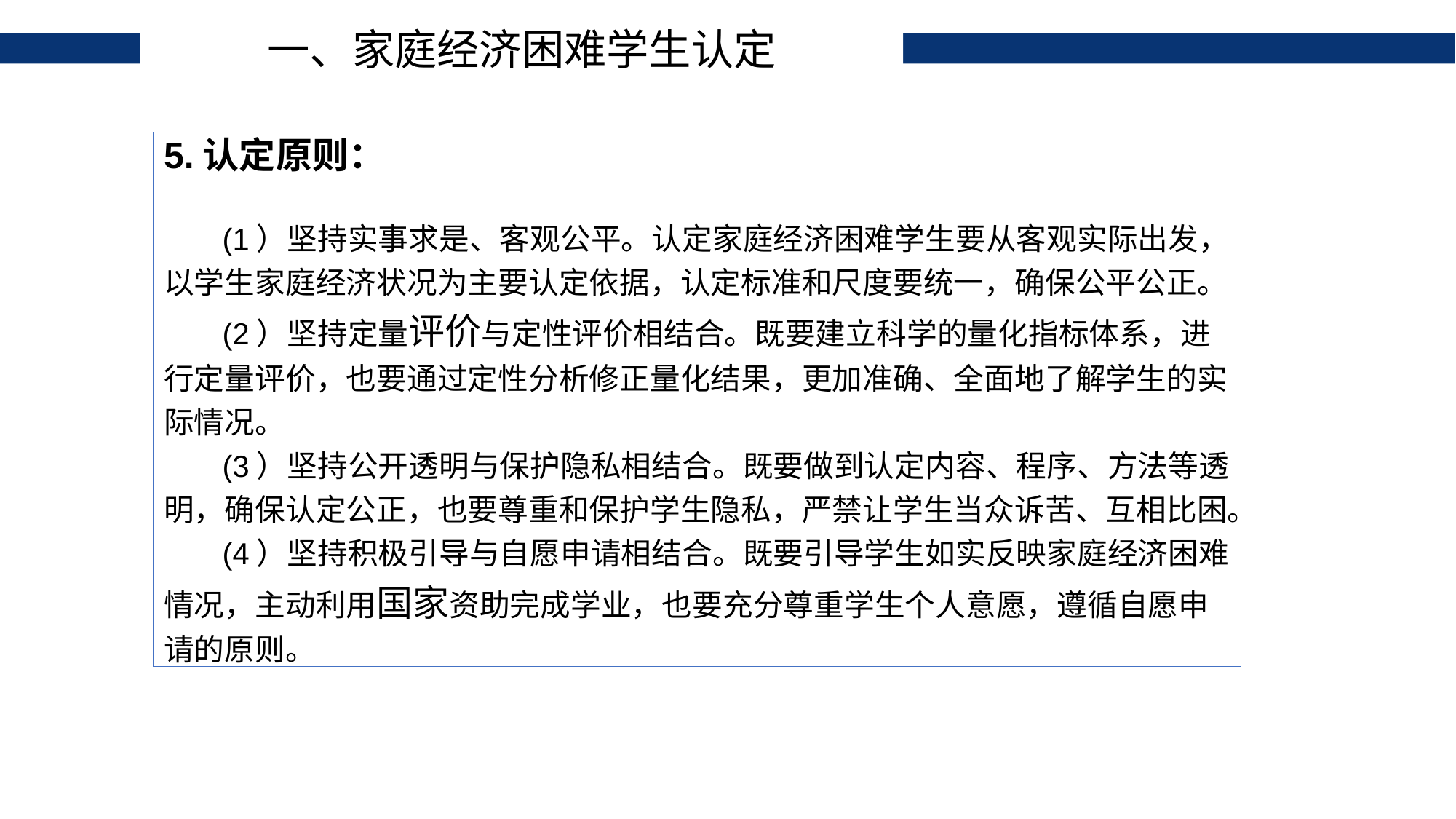

一、家庭经济困难学生认定
5.认定原则：

       (1）坚持实事求是、客观公平。认定家庭经济困难学生要从客观实际出发，以学生家庭经济状况为主要认定依据，认定标准和尺度要统一，确保公平公正。
       (2）坚持定量评价与定性评价相结合。既要建立科学的量化指标体系，进行定量评价，也要通过定性分析修正量化结果，更加准确、全面地了解学生的实际情况。
       (3）坚持公开透明与保护隐私相结合。既要做到认定内容、程序、方法等透明，确保认定公正，也要尊重和保护学生隐私，严禁让学生当众诉苦、互相比困。
       (4）坚持积极引导与自愿申请相结合。既要引导学生如实反映家庭经济困难情况，主动利用国家资助完成学业，也要充分尊重学生个人意愿，遵循自愿申请的原则。